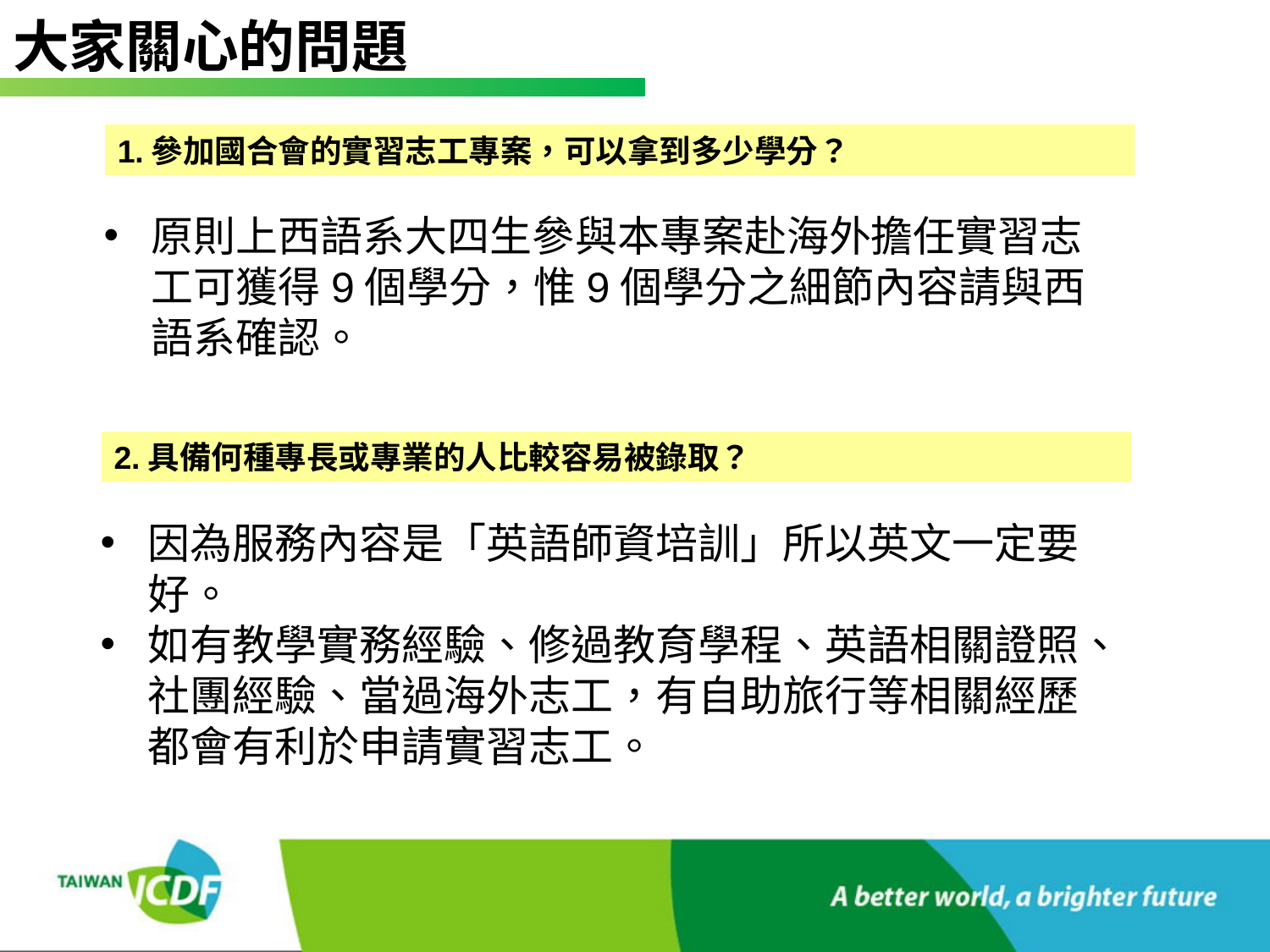

大家關心的問題

1.參加國合會的實習志工專案，可以拿到多少學分？
原則上西語系大四生參與本專案赴海外擔任實習志工可獲得9個學分，惟9個學分之細節內容請與西語系確認。

2.具備何種專長或專業的人比較容易被錄取？
因為服務內容是「英語師資培訓」所以英文一定要好。
如有教學實務經驗、修過教育學程、英語相關證照、社團經驗、當過海外志工，有自助旅行等相關經歷都會有利於申請實習志工。